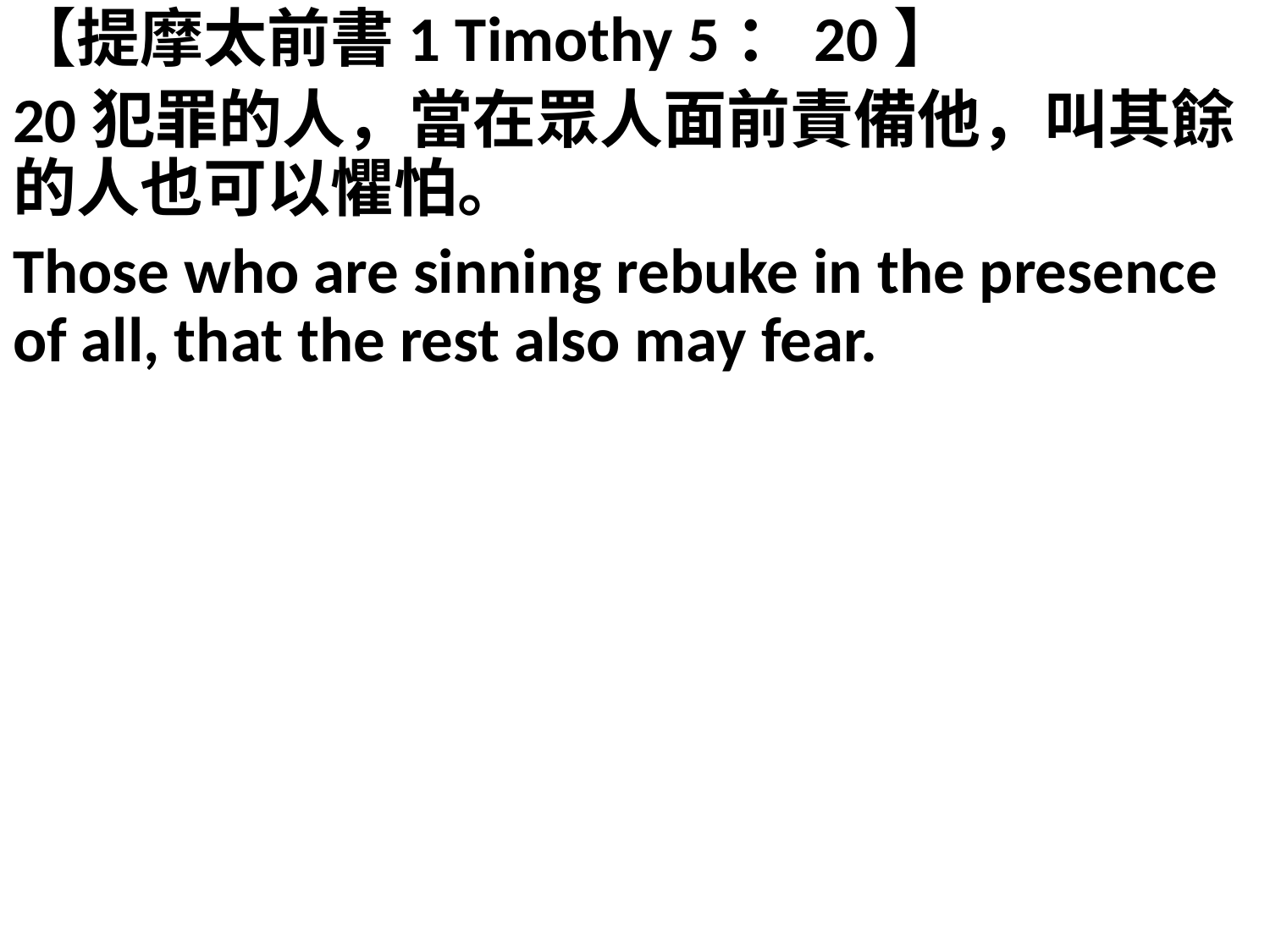

【提摩太前書1 Timothy 5：20】
20犯罪的人，當在眾人面前責備他，叫其餘的人也可以懼怕。
Those who are sinning rebuke in the presence of all, that the rest also may fear.